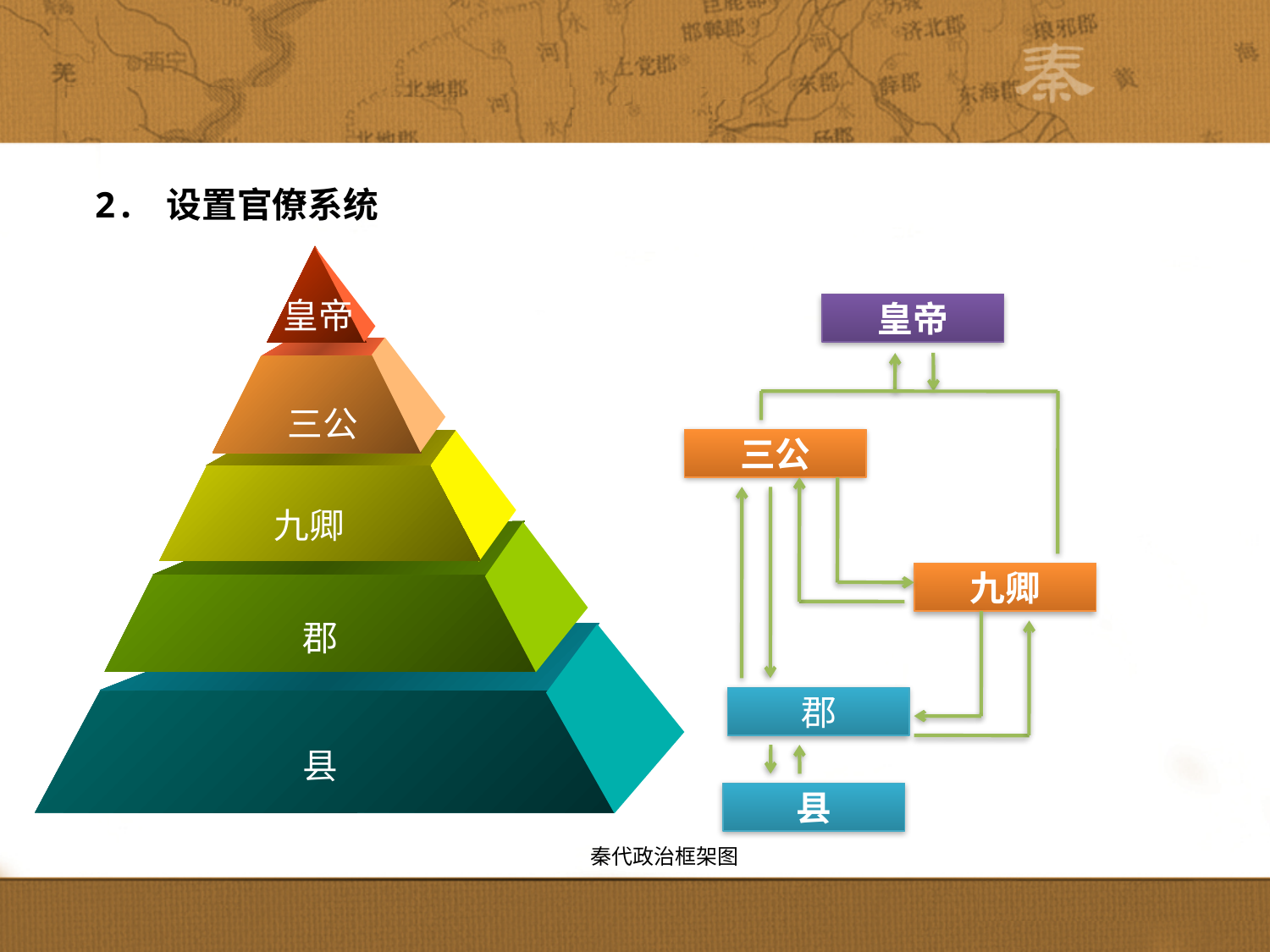

2. 设置官僚系统

皇帝
三公
九卿
郡
县
皇帝
三公
九卿
郡
县
　秦代政治框架图